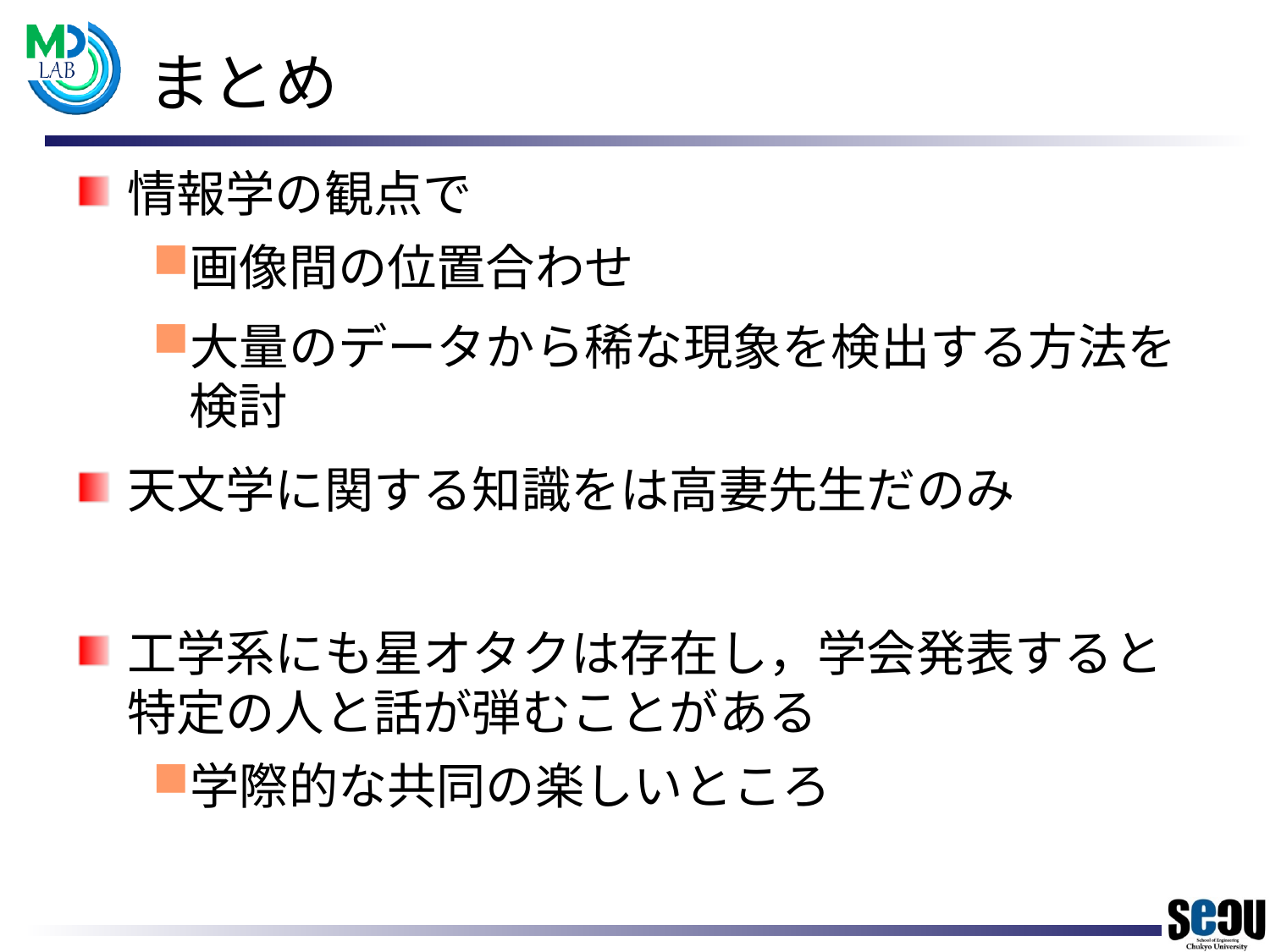

# まとめ
情報学の観点で
画像間の位置合わせ
大量のデータから稀な現象を検出する方法を検討
天文学に関する知識をは高妻先生だのみ

工学系にも星オタクは存在し，学会発表すると特定の人と話が弾むことがある
学際的な共同の楽しいところ